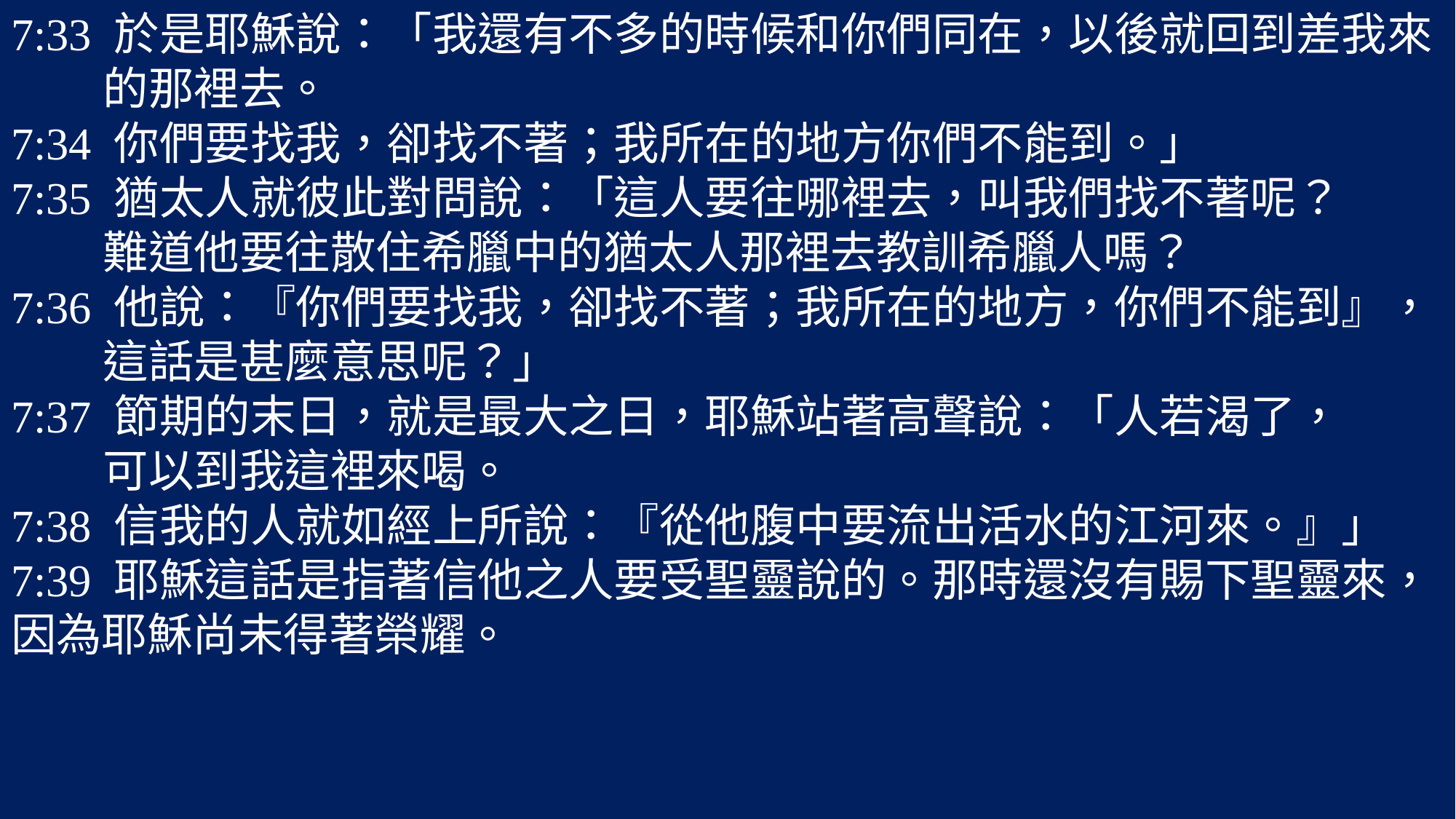

7:33 於是耶穌說：「我還有不多的時候和你們同在，以後就回到差我來
        的那裡去。
7:34 你們要找我，卻找不著；我所在的地方你們不能到。」
7:35 猶太人就彼此對問說：「這人要往哪裡去，叫我們找不著呢？
        難道他要往散住希臘中的猶太人那裡去教訓希臘人嗎？
7:36 他說：『你們要找我，卻找不著；我所在的地方，你們不能到』，
        這話是甚麼意思呢？」
7:37 節期的末日，就是最大之日，耶穌站著高聲說：「人若渴了，
        可以到我這裡來喝。
7:38 信我的人就如經上所說：『從他腹中要流出活水的江河來。』」
7:39 耶穌這話是指著信他之人要受聖靈說的。那時還沒有賜下聖靈來，因為耶穌尚未得著榮耀。